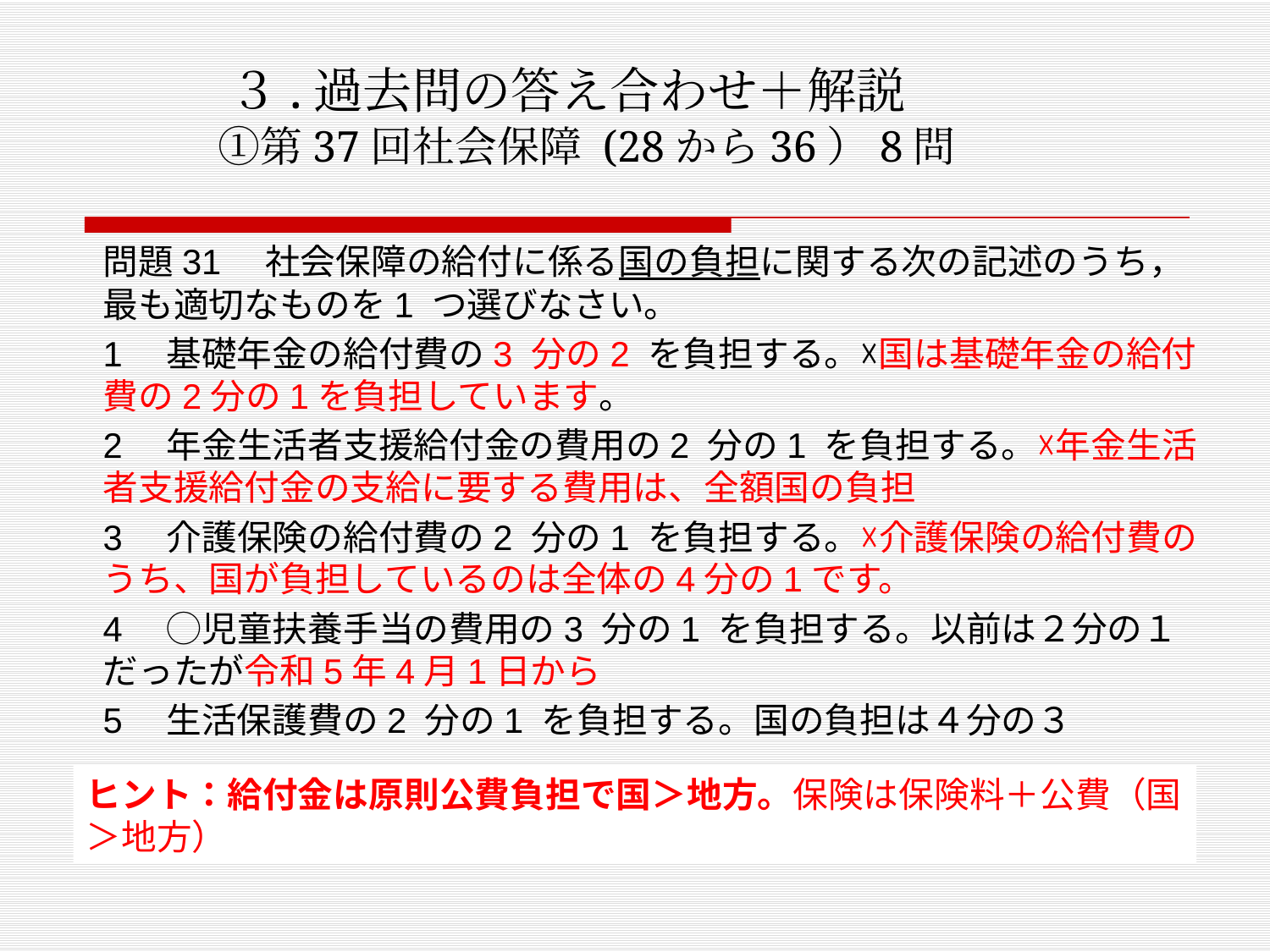

# ３.過去問の答え合わせ＋解説 　①第37回社会保障 (28から36）8問
問題31　社会保障の給付に係る国の負担に関する次の記述のうち，最も適切なものを1 つ選びなさい。
1　基礎年金の給付費の3 分の2 を負担する。☓国は基礎年金の給付費の2分の1を負担しています。
2　年金生活者支援給付金の費用の2 分の1 を負担する。☓年金生活者支援給付金の支給に要する費用は、全額国の負担
3　介護保険の給付費の2 分の1 を負担する。☓介護保険の給付費のうち、国が負担しているのは全体の4分の1です。
4　◯児童扶養手当の費用の3 分の1 を負担する。以前は２分の１だったが令和5年4月1日から
5　生活保護費の2 分の1 を負担する。国の負担は４分の３
ヒント：給付金は原則公費負担で国＞地方。保険は保険料＋公費（国＞地方）